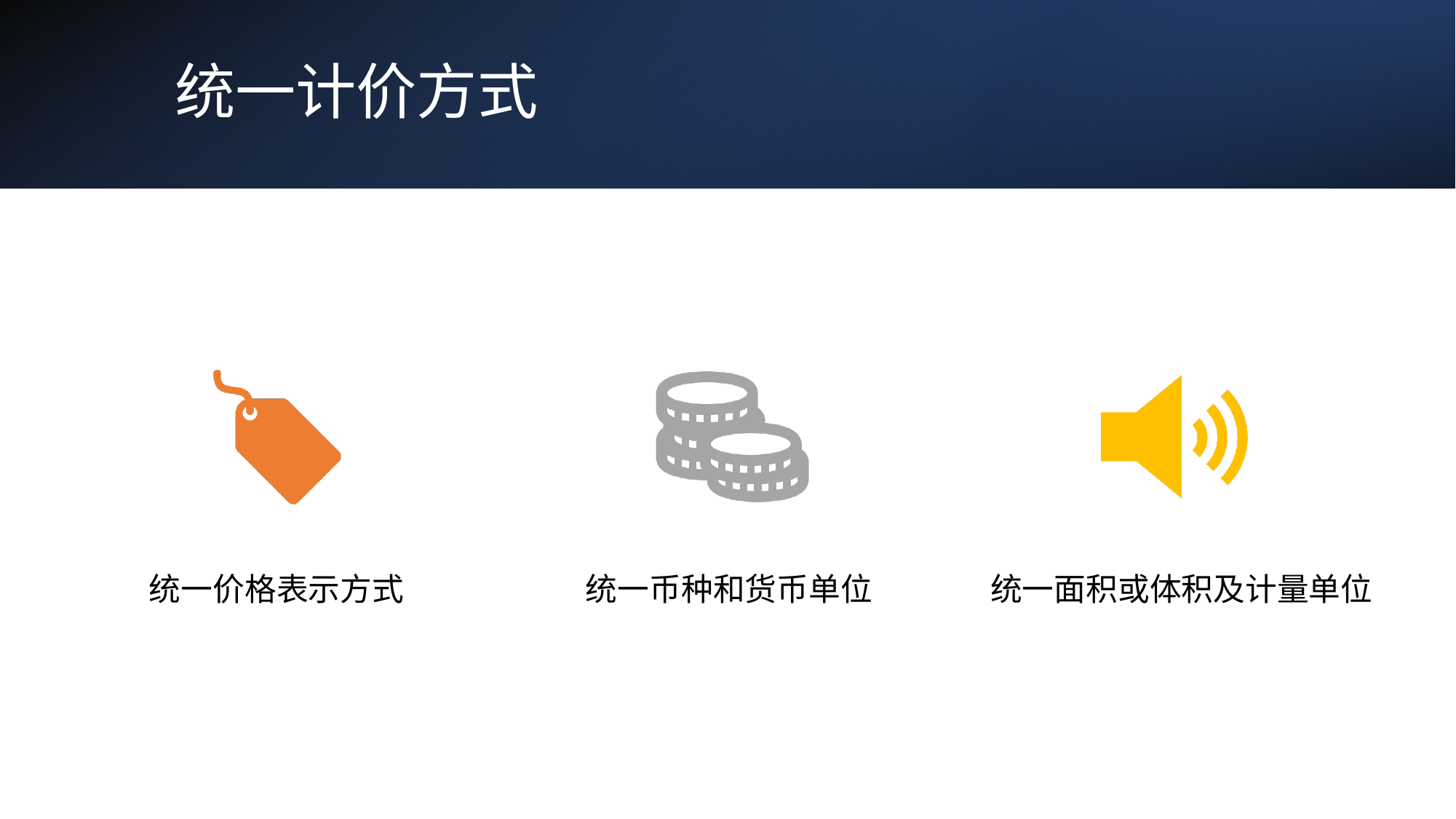

# 统一计价方式
统一价格表示方式
统一币种和货币单位
统一面积或体积及计量单位